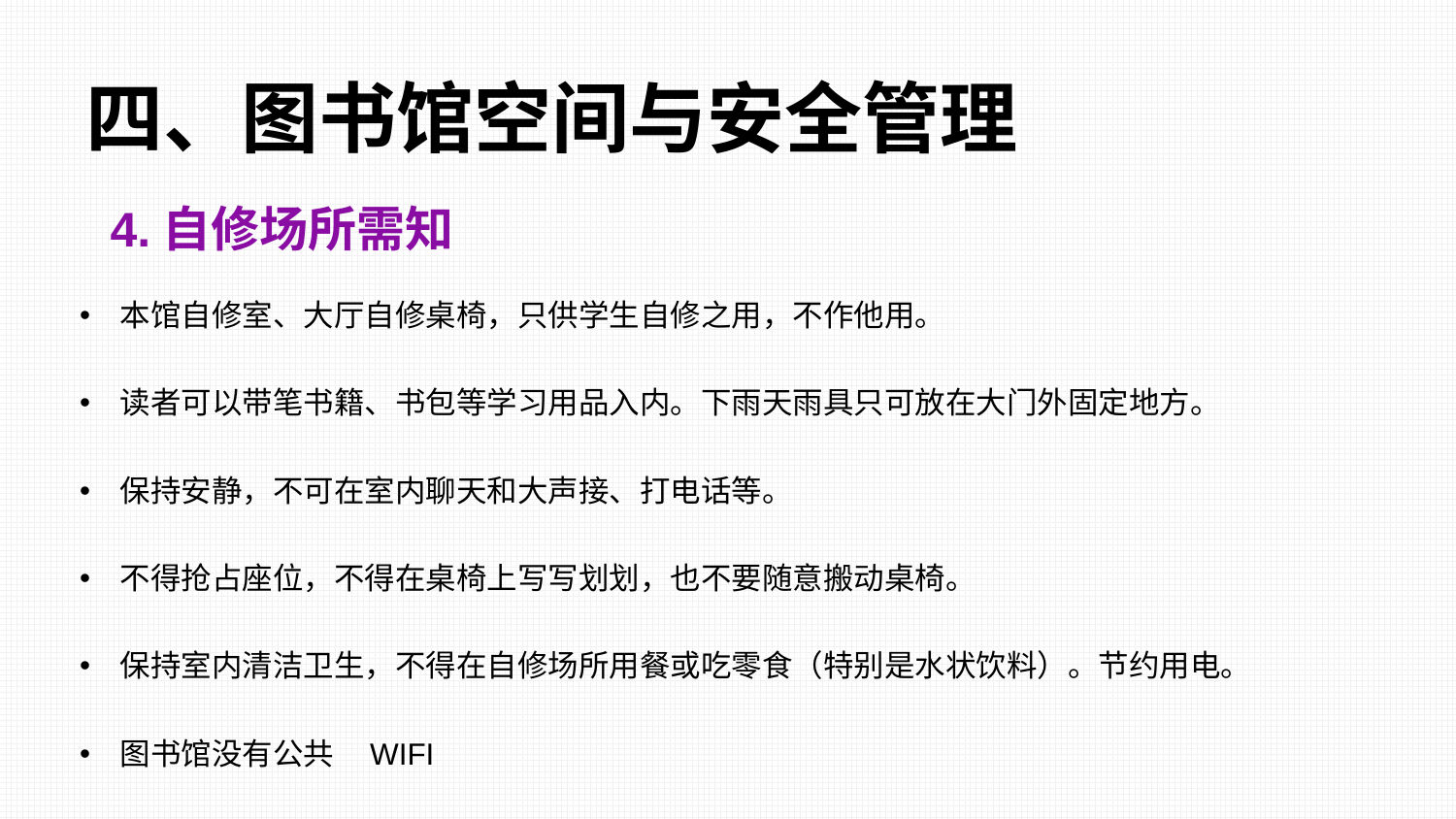

# 四、图书馆空间与安全管理
4.自修场所需知
本馆自修室、大厅自修桌椅，只供学生自修之用，不作他用。

读者可以带笔书籍、书包等学习用品入内。下雨天雨具只可放在大门外固定地方。

保持安静，不可在室内聊天和大声接、打电话等。

不得抢占座位，不得在桌椅上写写划划，也不要随意搬动桌椅。

保持室内清洁卫生，不得在自修场所用餐或吃零食（特别是水状饮料）。节约用电。

图书馆没有公共　WIFI
56